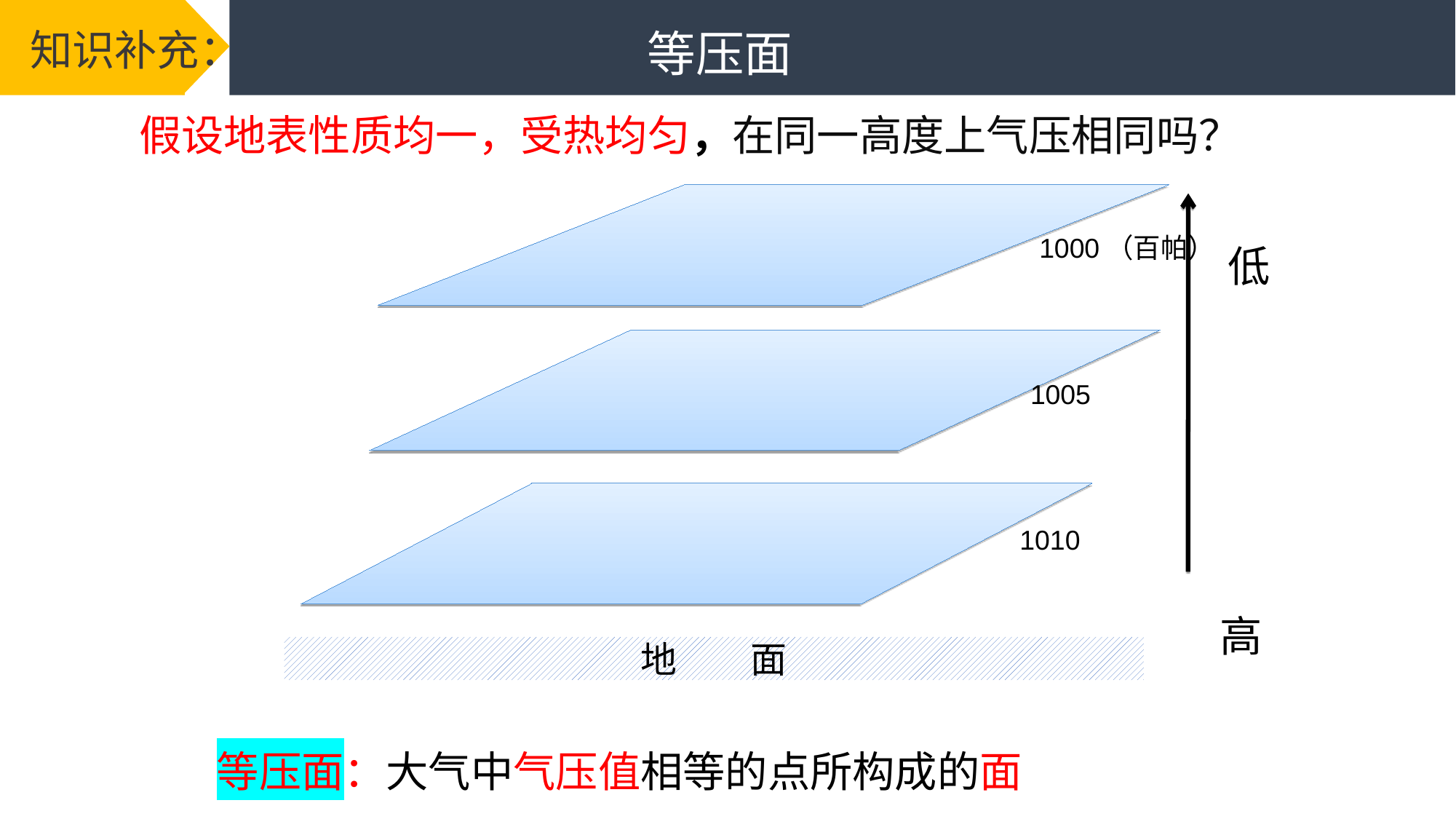

知识补充：

二、等压面
等压面
假设地表性质均一，受热均匀，在同一高度上气压相同吗？

1000（百帕）
低
高

1005

1010
地         面

等压面：大气中气压值相等的点所构成的面